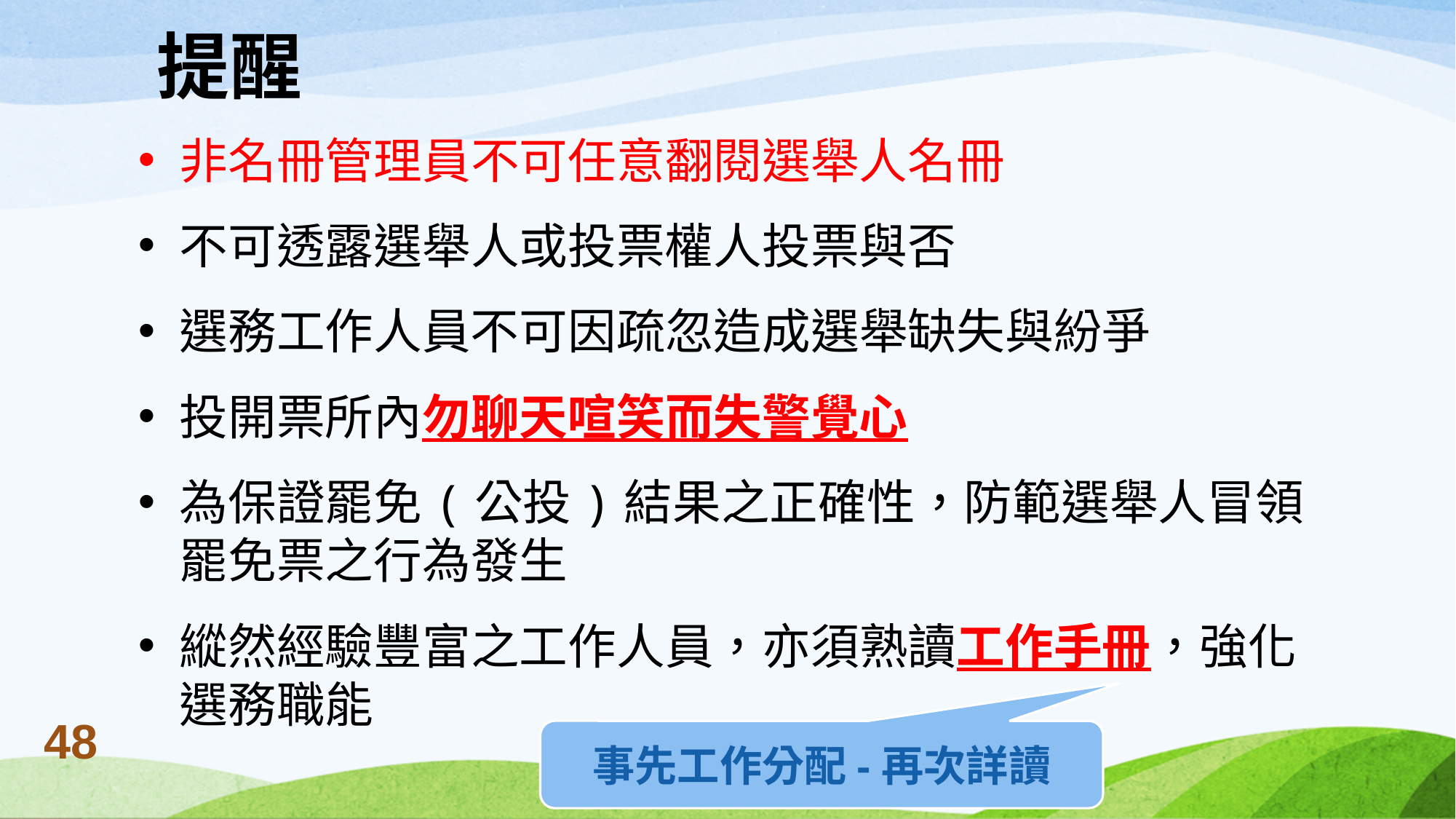

# 提醒
非名冊管理員不可任意翻閱選舉人名冊
不可透露選舉人或投票權人投票與否
選務工作人員不可因疏忽造成選舉缺失與紛爭
投開票所內勿聊天喧笑而失警覺心
為保證罷免(公投)結果之正確性，防範選舉人冒領罷免票之行為發生
縱然經驗豐富之工作人員，亦須熟讀工作手冊，強化選務職能

事先工作分配-再次詳讀
48